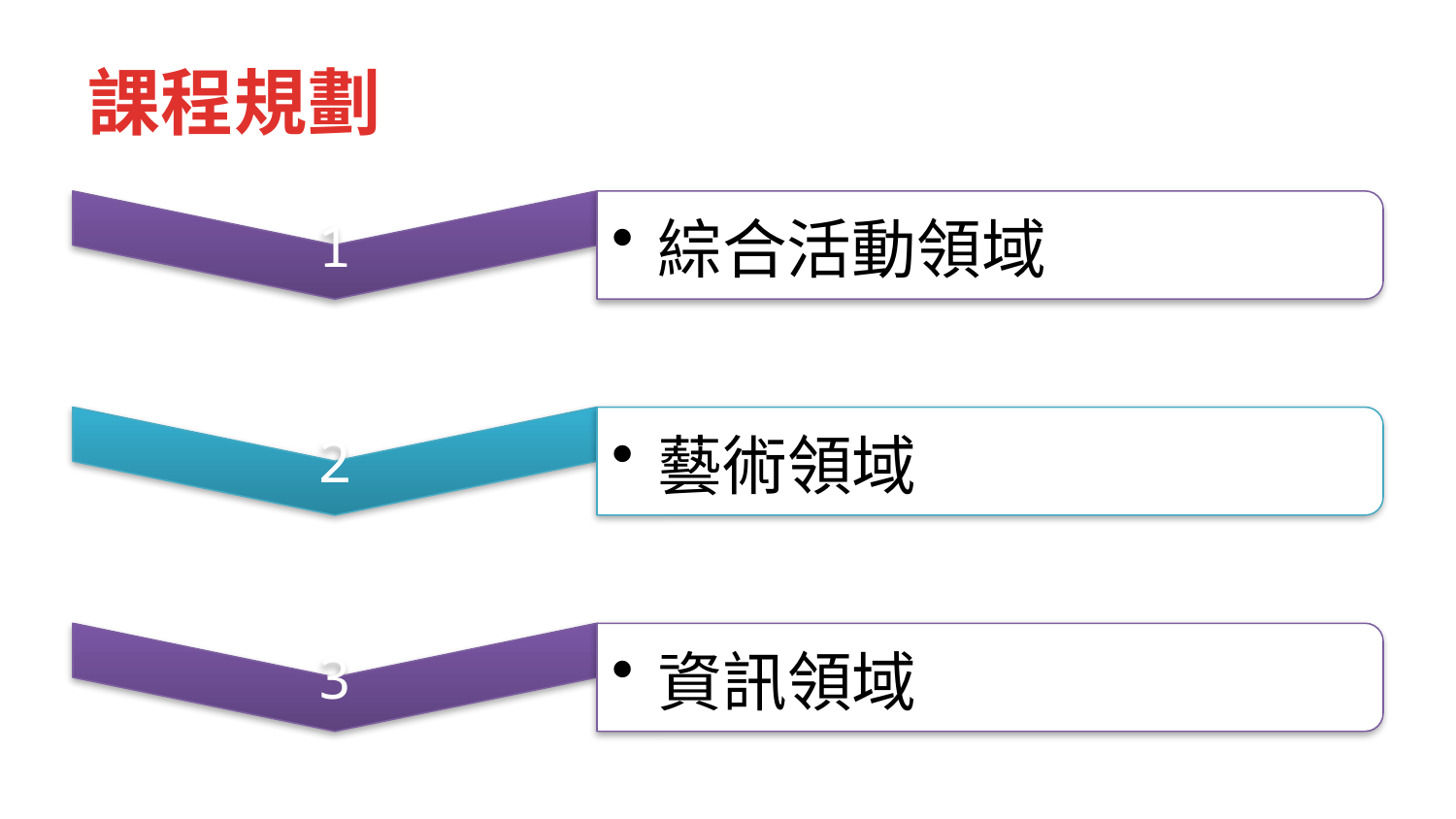

# 課程規劃
1
綜合活動領域
2
藝術領域
3
資訊領域